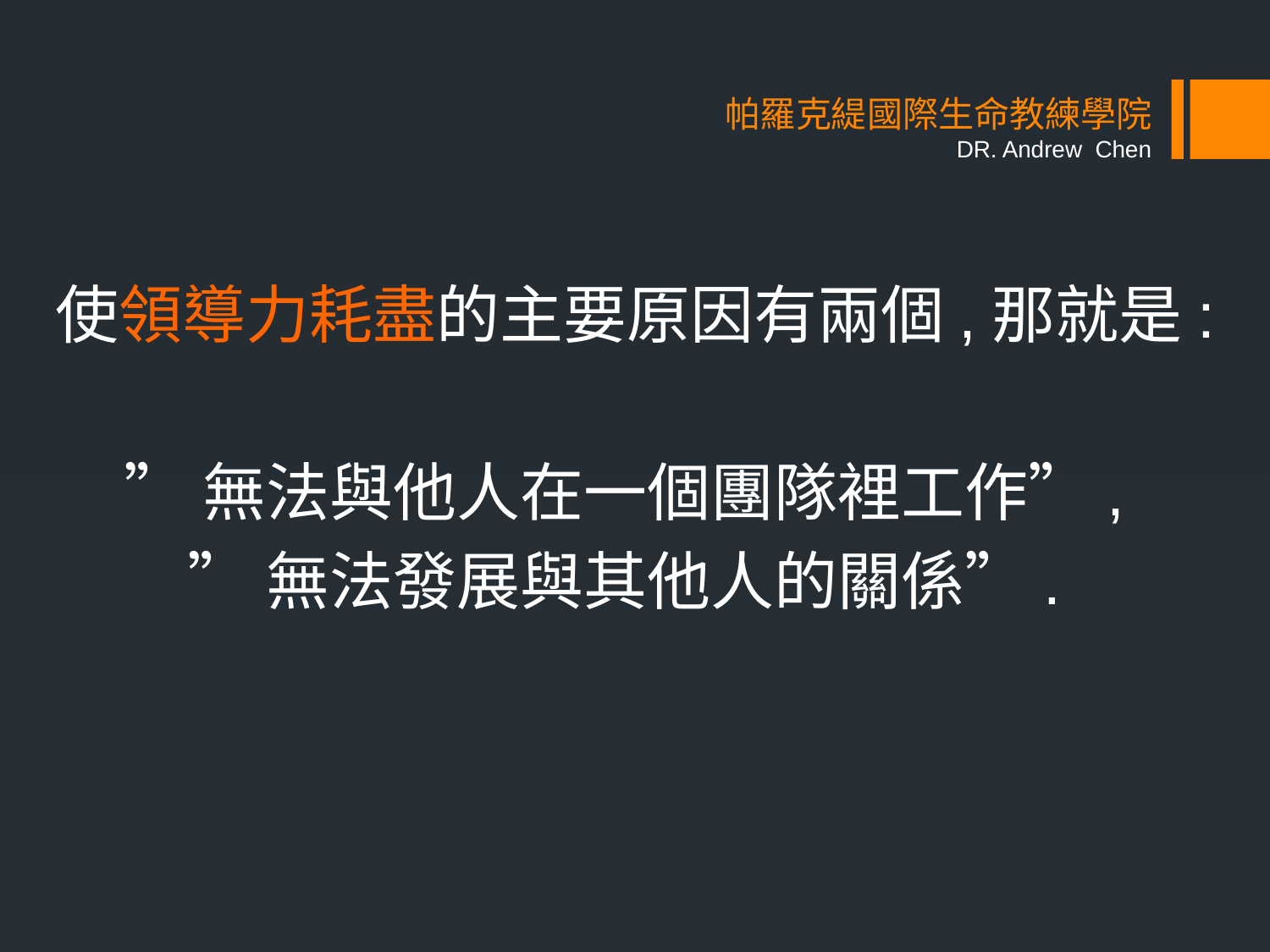

# 帕羅克緹國際生命教練學院 DR. Andrew  Chen

使領導力耗盡的主要原因有兩個,那就是:

”無法與他人在一個團隊裡工作”,
”無法發展與其他人的關係”.